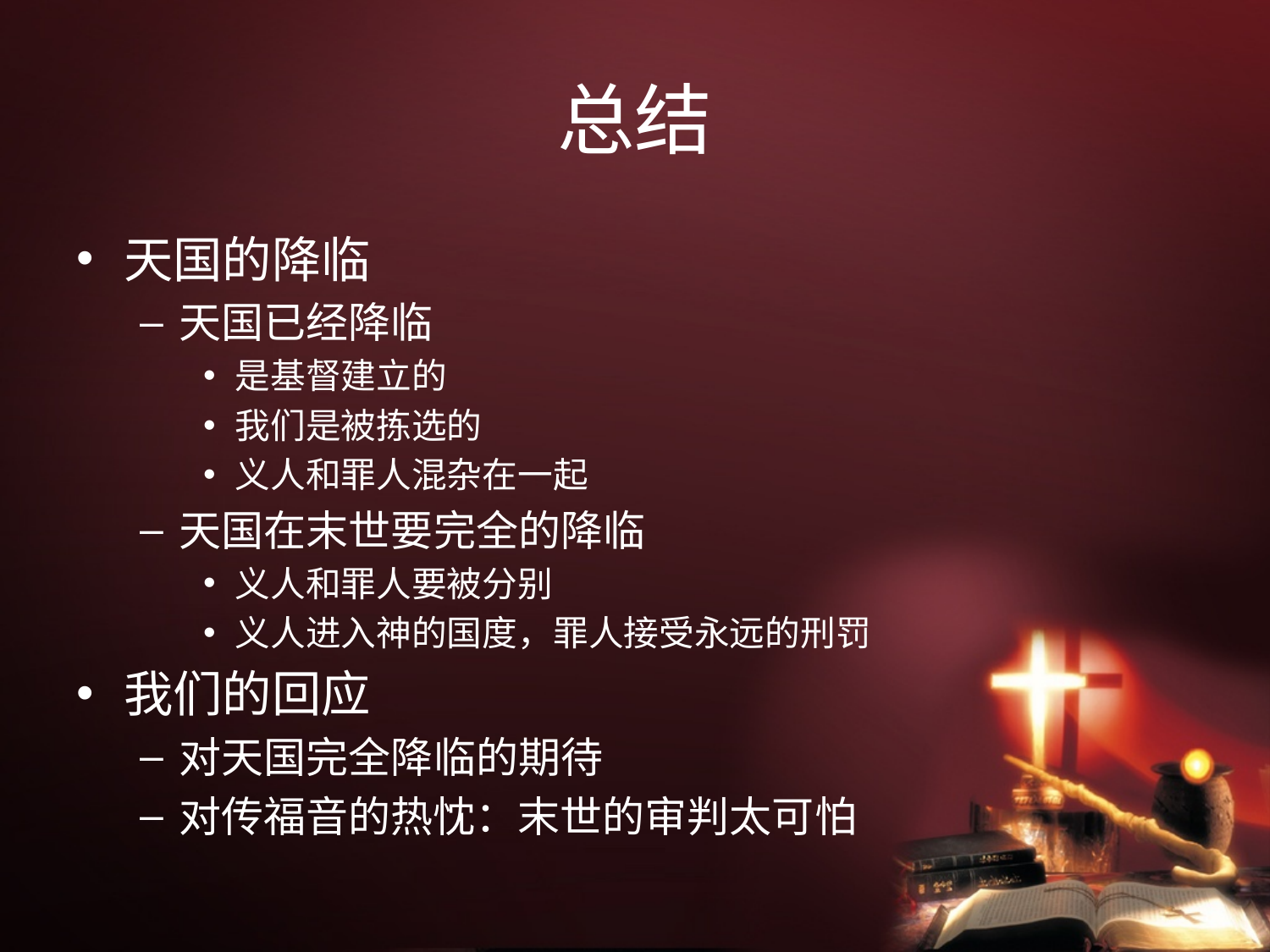

# 总结
天国的降临
天国已经降临
是基督建立的
我们是被拣选的
义人和罪人混杂在一起
天国在末世要完全的降临
义人和罪人要被分别
义人进入神的国度，罪人接受永远的刑罚
我们的回应
对天国完全降临的期待
对传福音的热忱：末世的审判太可怕